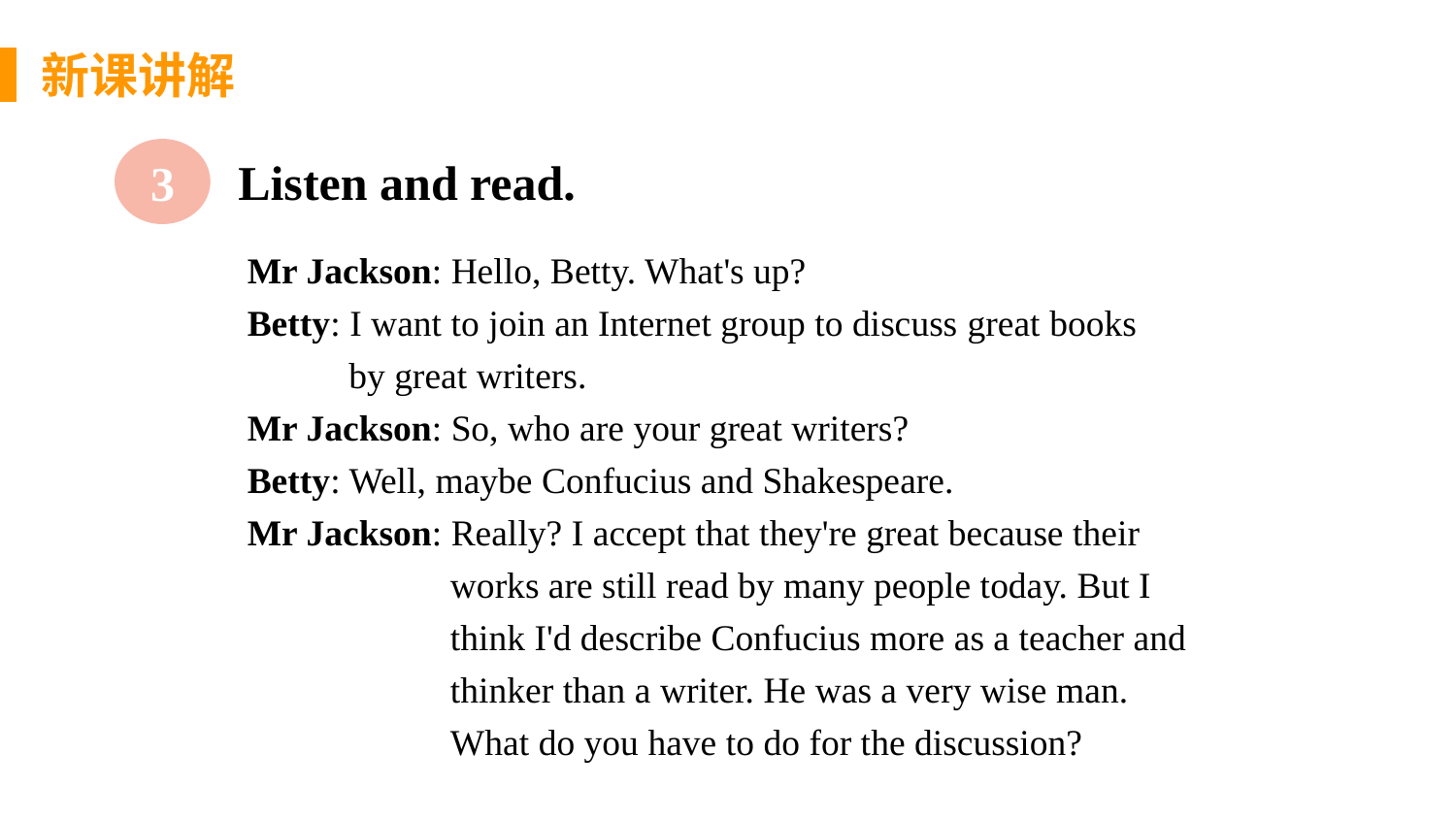

新课讲解

3
思 考
Listen and read.
Mr Jackson: Hello, Betty. What's up?
Betty: I want to join an Internet group to discuss great books
           by great writers.
Mr Jackson: So, who are your great writers?
Betty: Well, maybe Confucius and Shakespeare.
Mr Jackson: Really? I accept that they're great because their
                      works are still read by many people today. But I
                      think I'd describe Confucius more as a teacher and
                      thinker than a writer. He was a very wise man.
                      What do you have to do for the discussion?